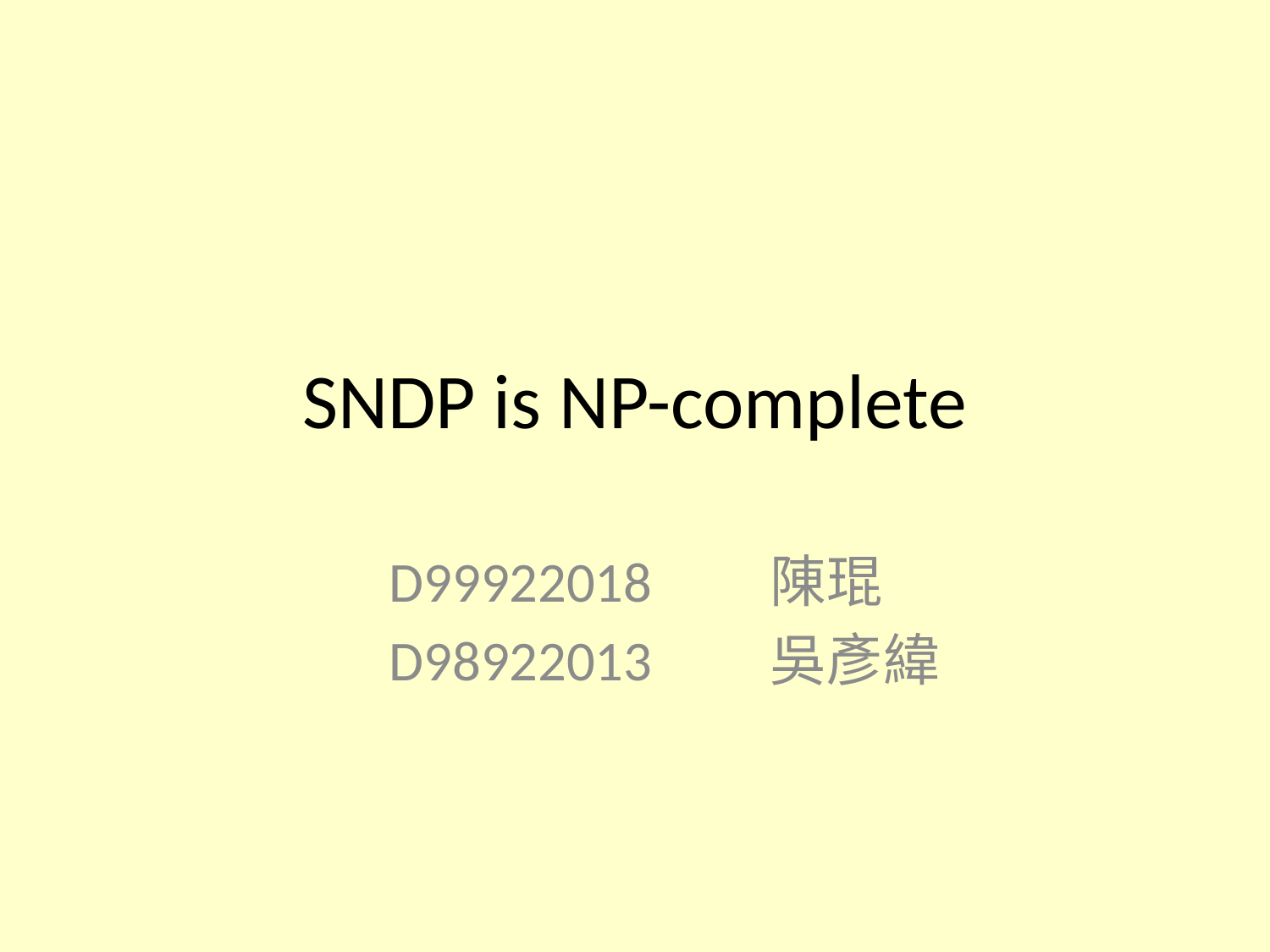

# SNDP is NP-complete
D99922018	陳琨
D98922013	吳彥緯